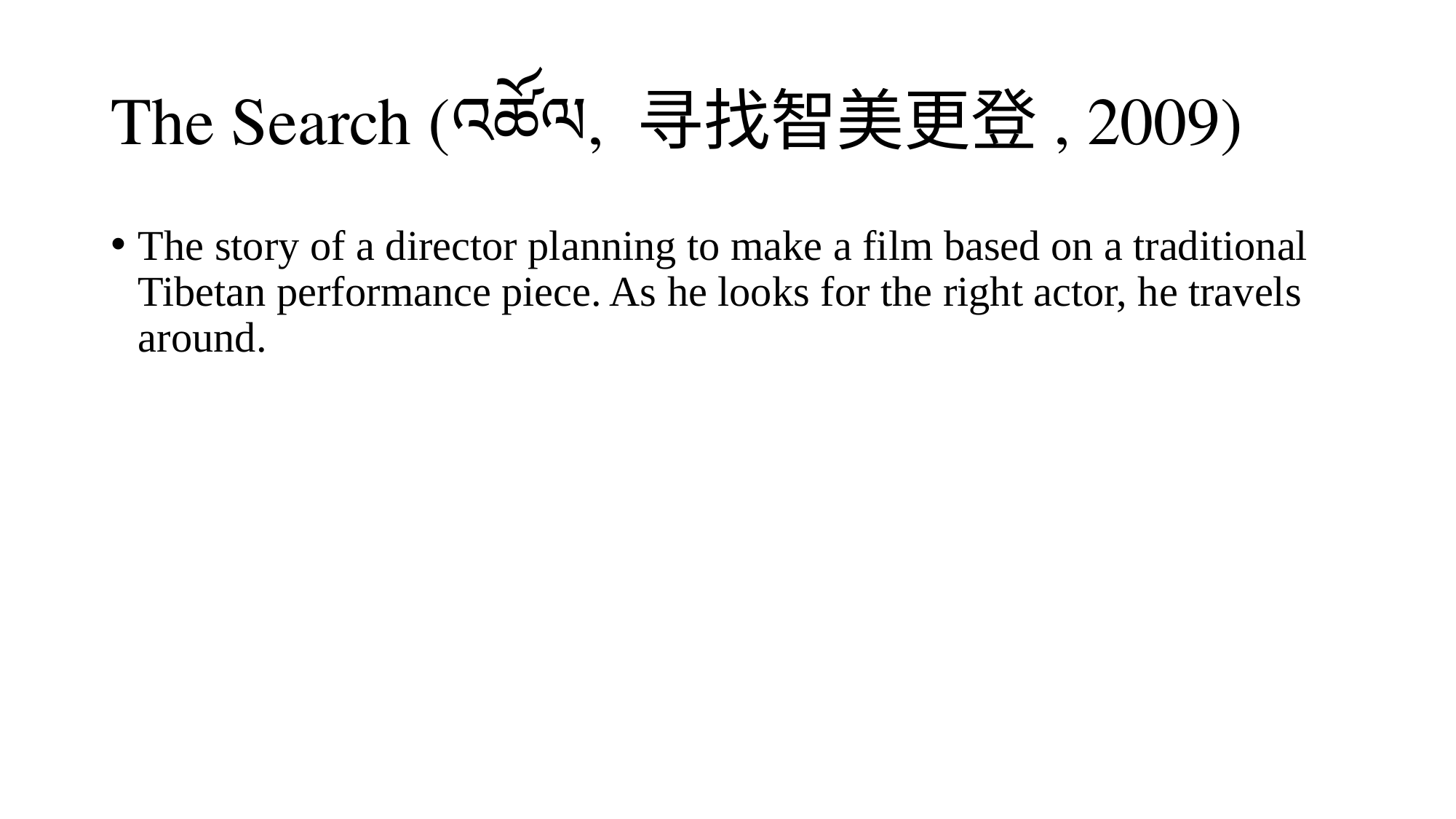

# The Search (འཚོལ, 寻找智美更登, 2009)
The story of a director planning to make a film based on a traditional Tibetan performance piece. As he looks for the right actor, he travels around.